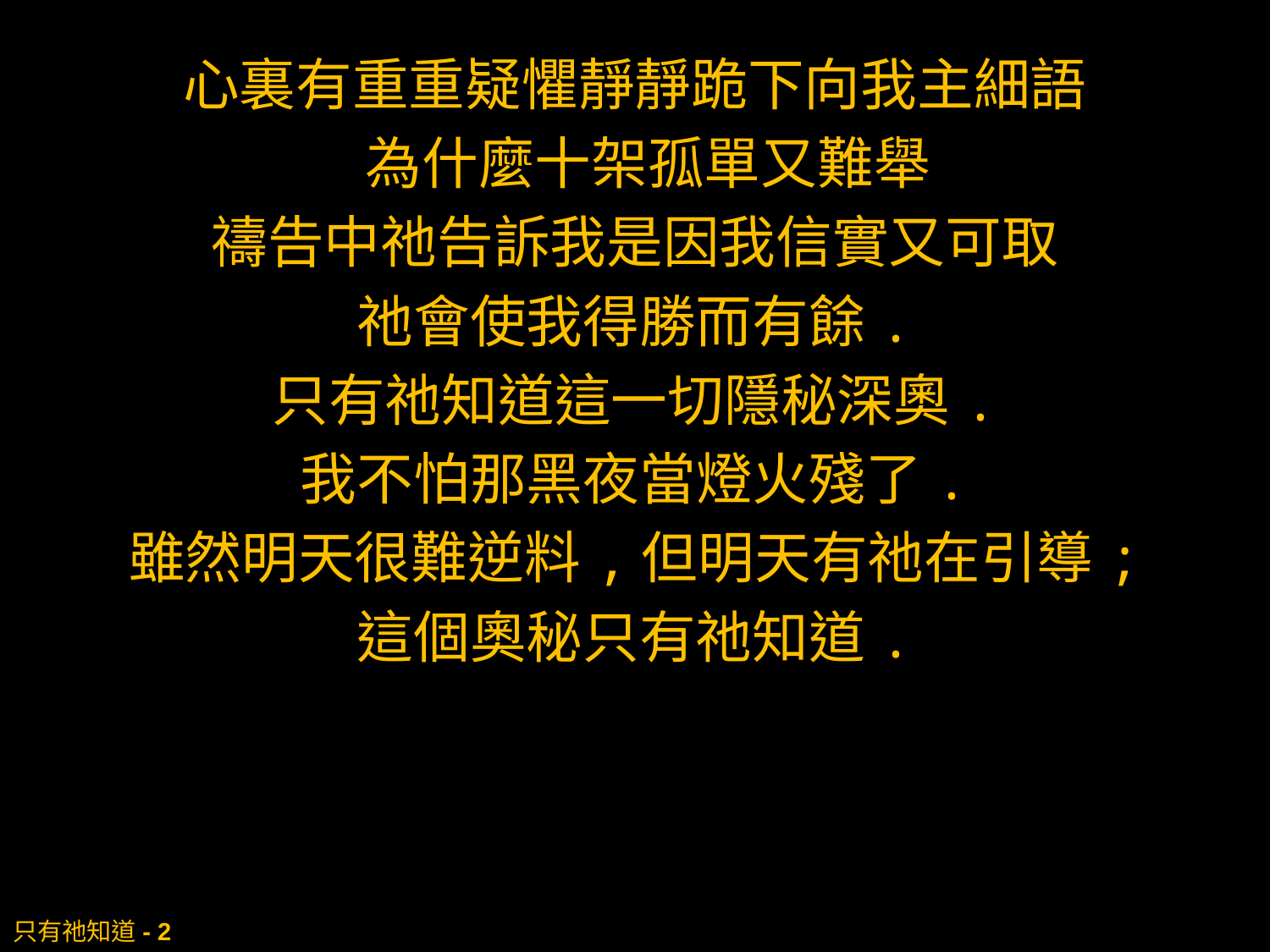

心裏有重重疑懼靜靜跪下向我主細語
 為什麼十架孤單又難舉
禱告中祂告訴我是因我信實又可取
祂會使我得勝而有餘.
只有祂知道這一切隱秘深奧.
我不怕那黑夜當燈火殘了.
雖然明天很難逆料,但明天有祂在引導;
這個奧秘只有祂知道.
# 只有祂知道- 2